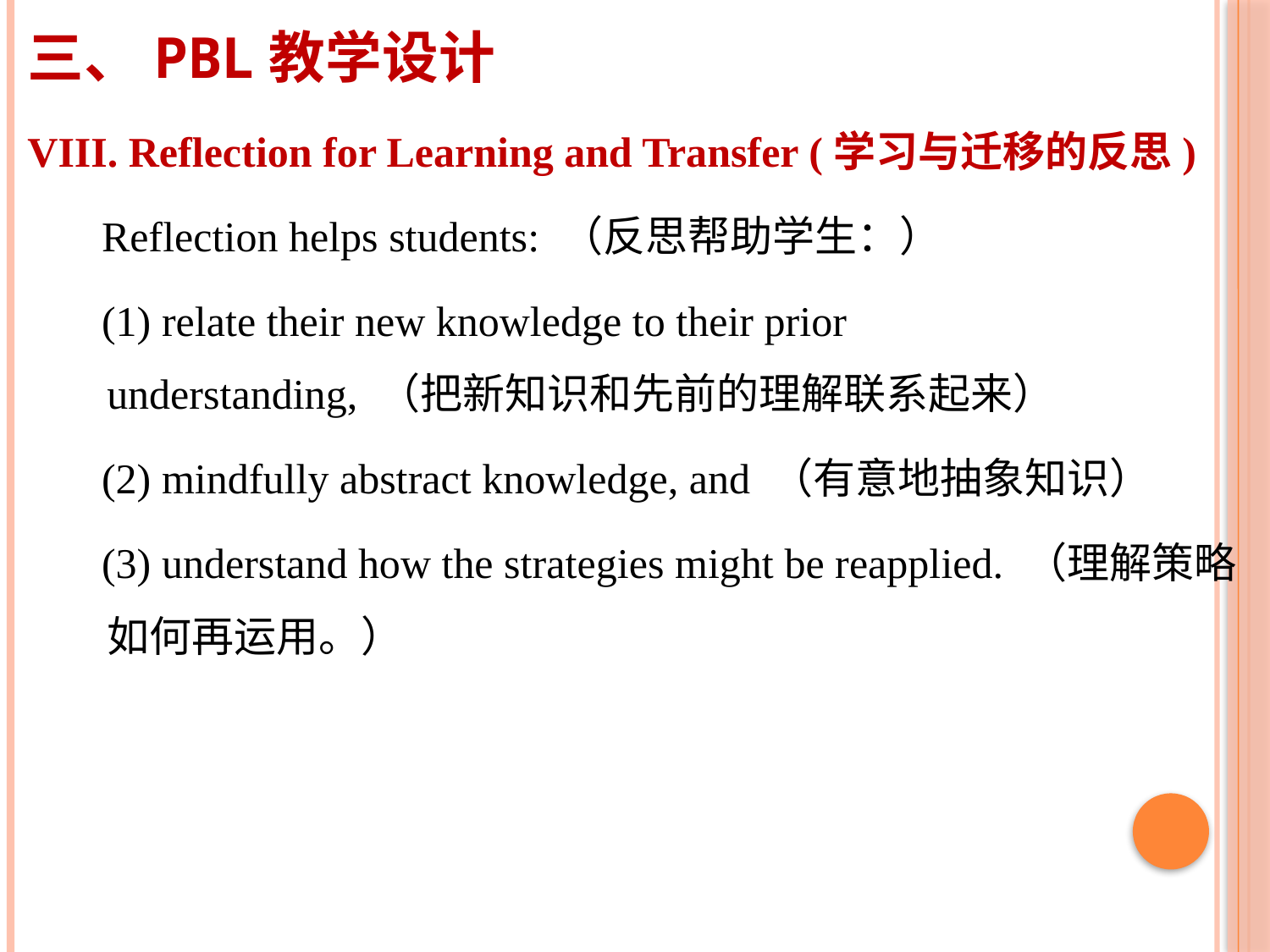

# 三、PBL教学设计
VIII. Reflection for Learning and Transfer (学习与迁移的反思)
       Reflection helps students: （反思帮助学生：）
       (1) relate their new knowledge to their prior
understanding, （把新知识和先前的理解联系起来）
       (2) mindfully abstract knowledge, and （有意地抽象知识）
       (3) understand how the strategies might be reapplied. （理解策略如何再运用。）